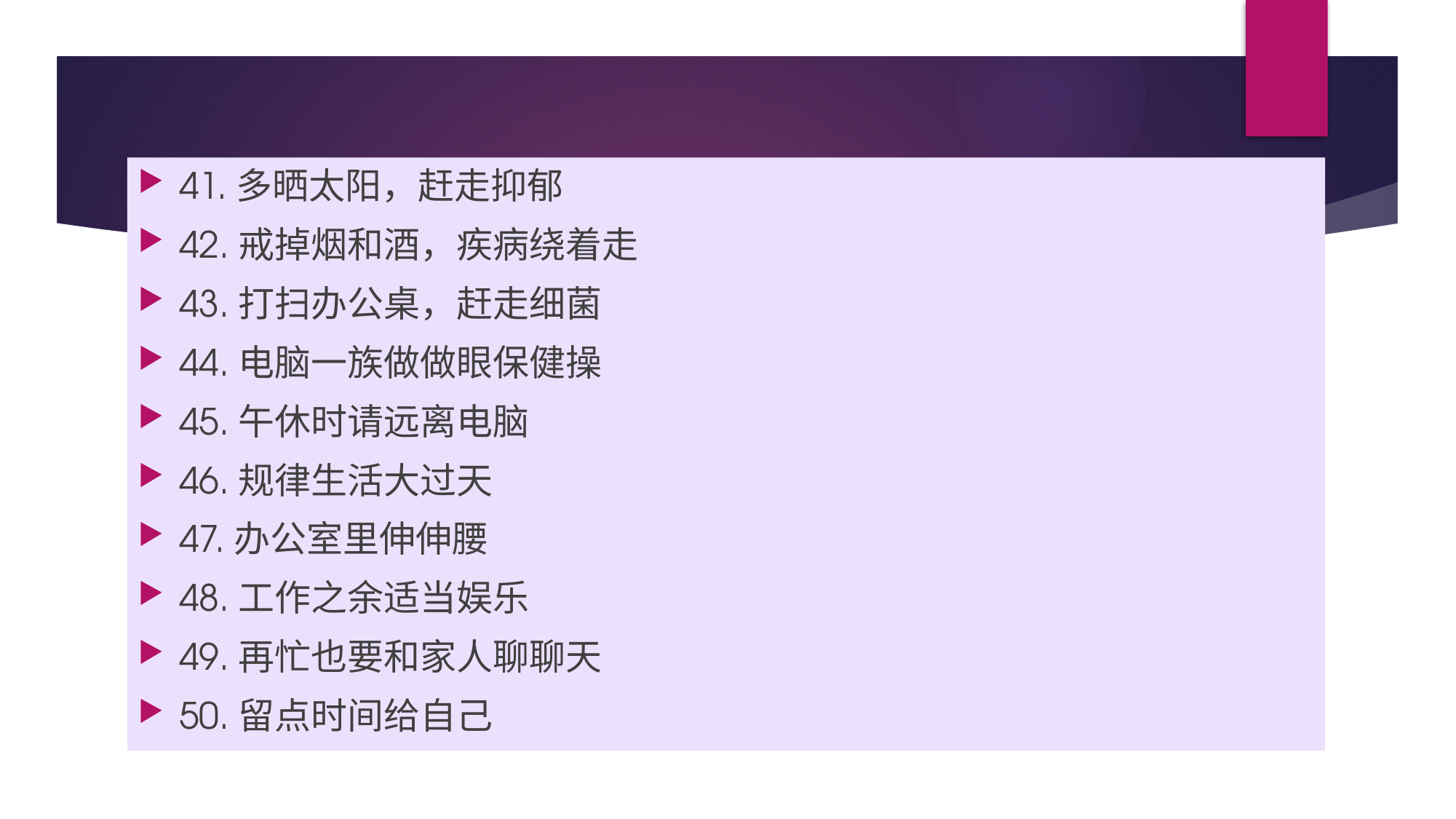

41.多晒太阳，赶走抑郁
42.戒掉烟和酒，疾病绕着走
43.打扫办公桌，赶走细菌
44.电脑一族做做眼保健操
45.午休时请远离电脑
46.规律生活大过天
47.办公室里伸伸腰
48.工作之余适当娱乐
49.再忙也要和家人聊聊天
50.留点时间给自己